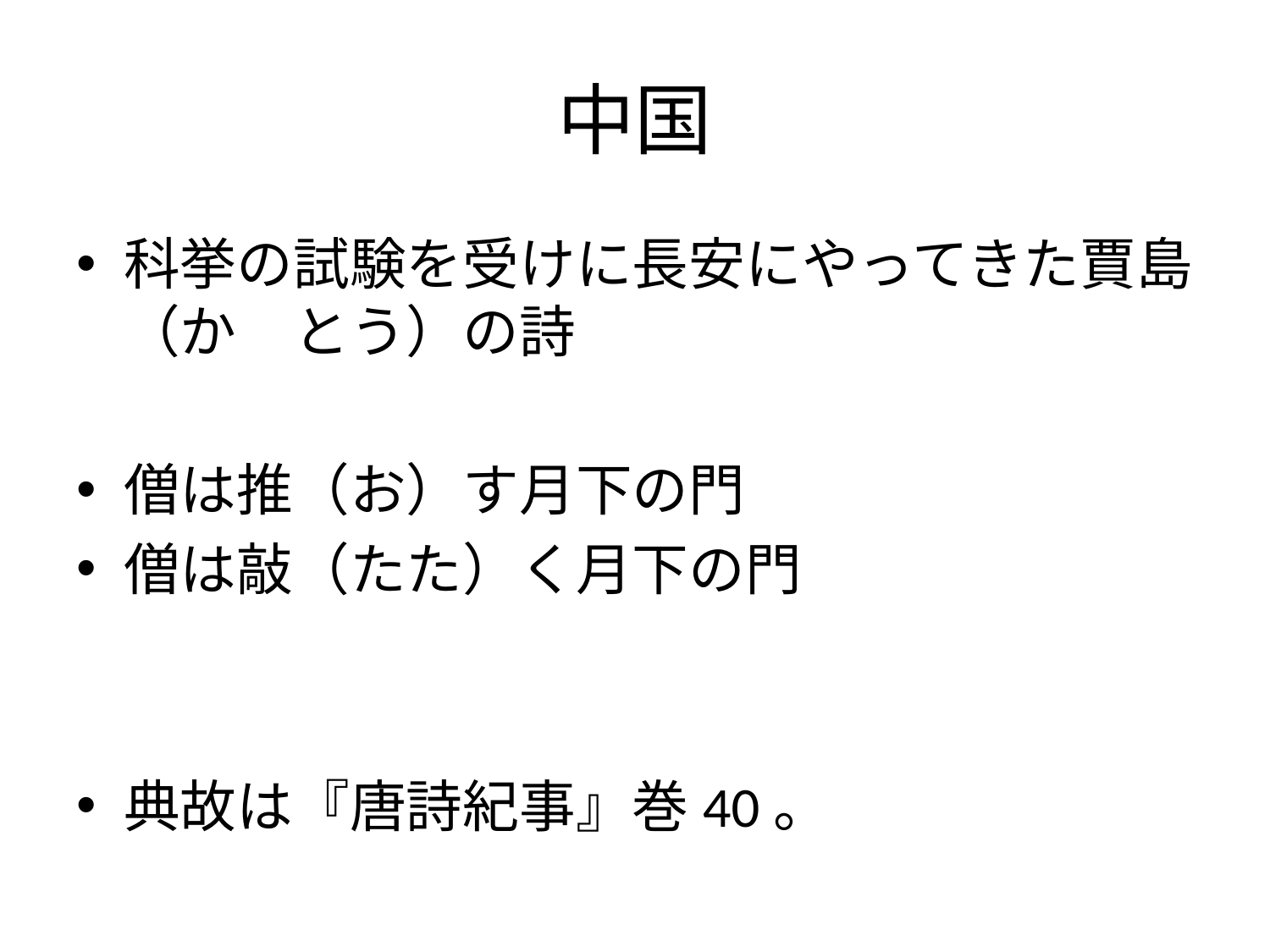

# 中国
科挙の試験を受けに長安にやってきた賈島（か　とう）の詩

僧は推（お）す月下の門
僧は敲（たた）く月下の門

典故は『唐詩紀事』巻40。